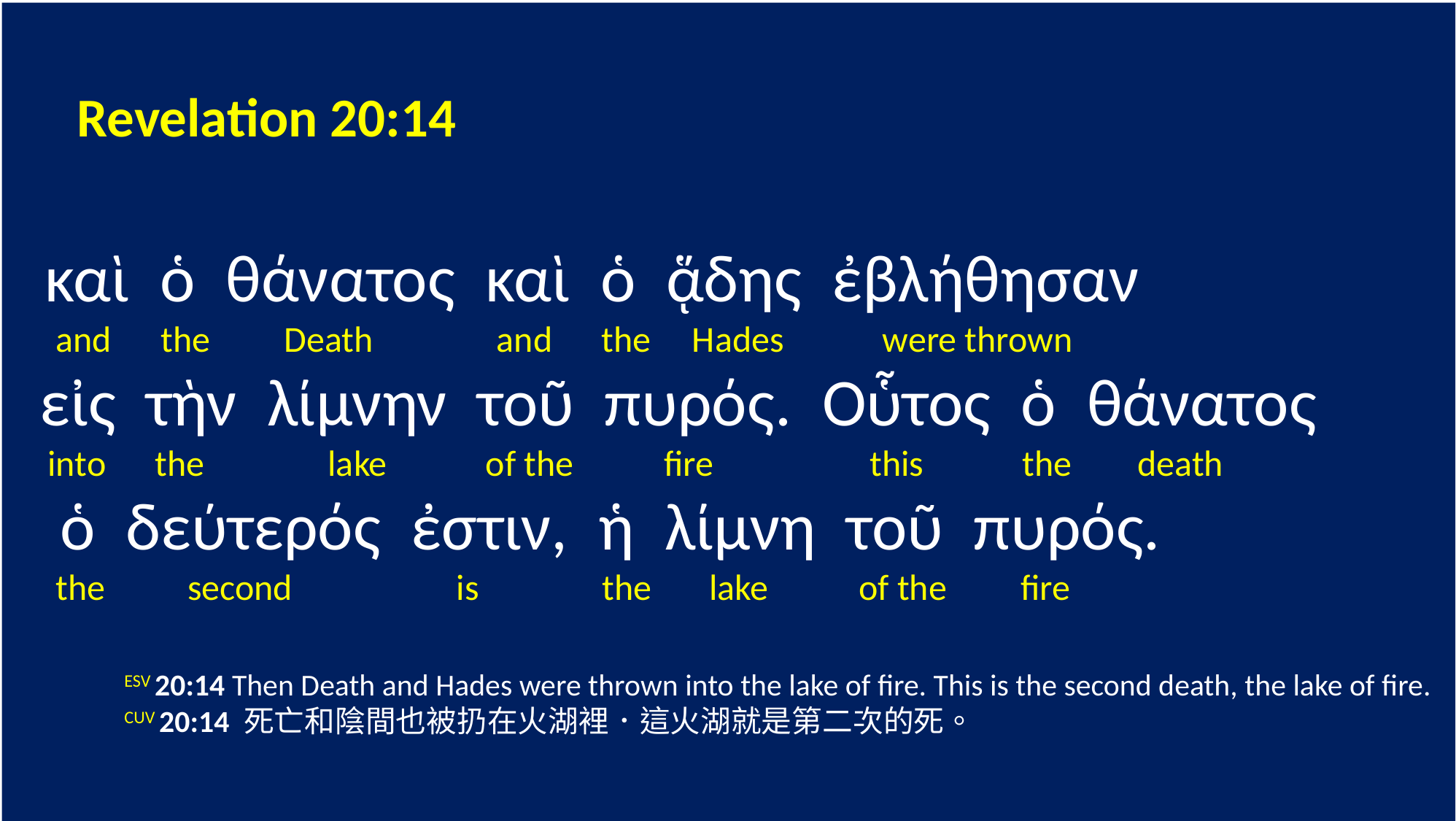

Revelation 20:14

  καὶ  ὁ  θάνατος  καὶ  ὁ  ᾅδης  ἐβλήθησαν
     and      the         Death               and      the     Hades            were thrown
  εἰς  τὴν  λίμνην  τοῦ  πυρός.  Οὗτος  ὁ  θάνατος
    into      the               lake            of the           fire                   this            the        death
   ὁ  δεύτερός  ἐστιν,  ἡ  λίμνη  τοῦ  πυρός.
     the          second                    is               the       lake           of the         fire

	ESV 20:14 Then Death and Hades were thrown into the lake of fire. This is the second death, the lake of fire.
	CUV 20:14 死亡和陰間也被扔在火湖裡．這火湖就是第二次的死。